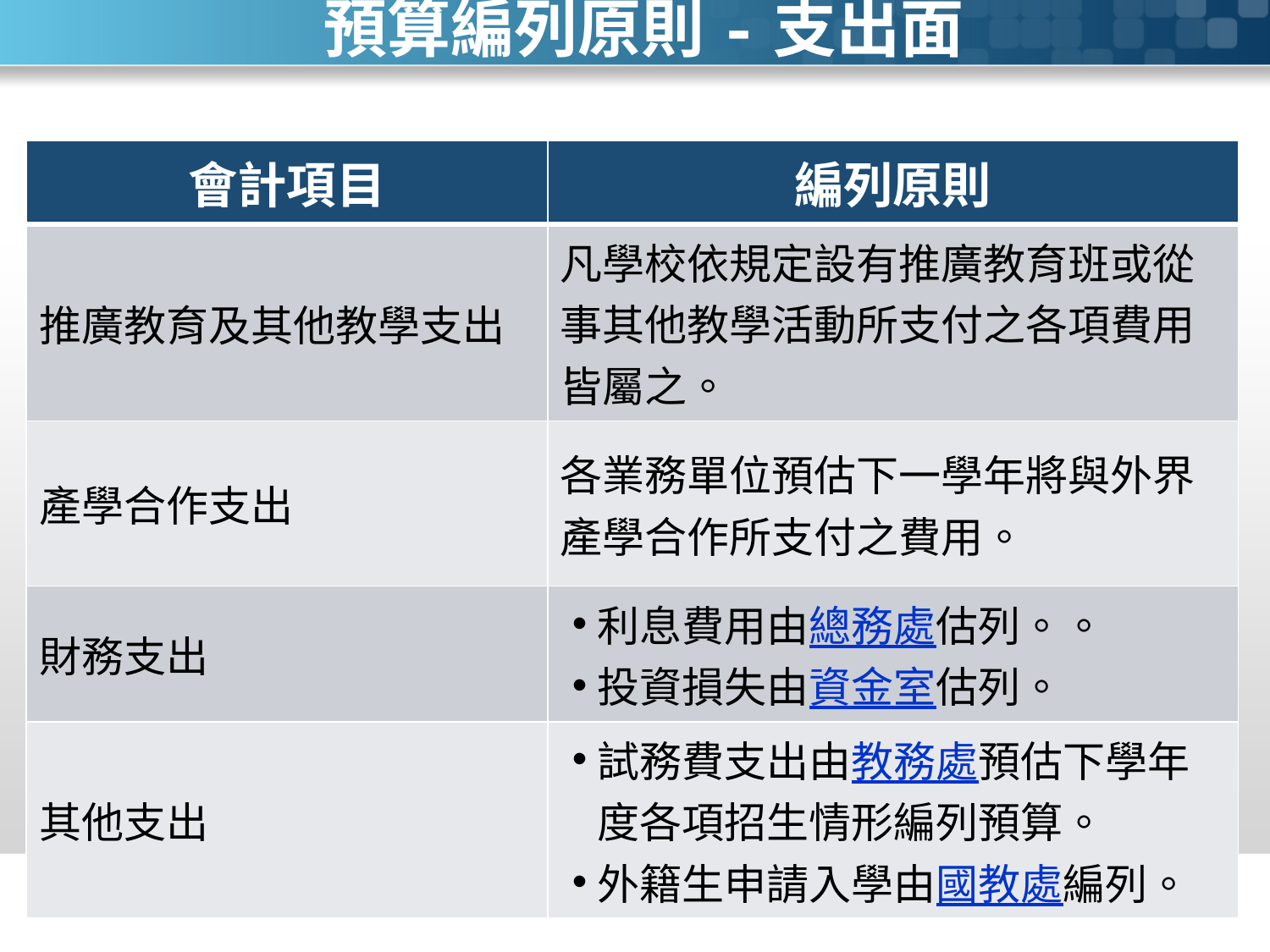

預算編列原則-支出面
| 會計項目 | 編列原則 |
| --- | --- |
| 推廣教育及其他教學支出 | 凡學校依規定設有推廣教育班或從事其他教學活動所支付之各項費用皆屬之。 |
| 產學合作支出 | 各業務單位預估下一學年將與外界產學合作所支付之費用。 |
| 財務支出 | 利息費用由總務處估列。。 投資損失由資金室估列。 |
| 其他支出 | 試務費支出由教務處預估下學年度各項招生情形編列預算。 外籍生申請入學由國教處編列。 |